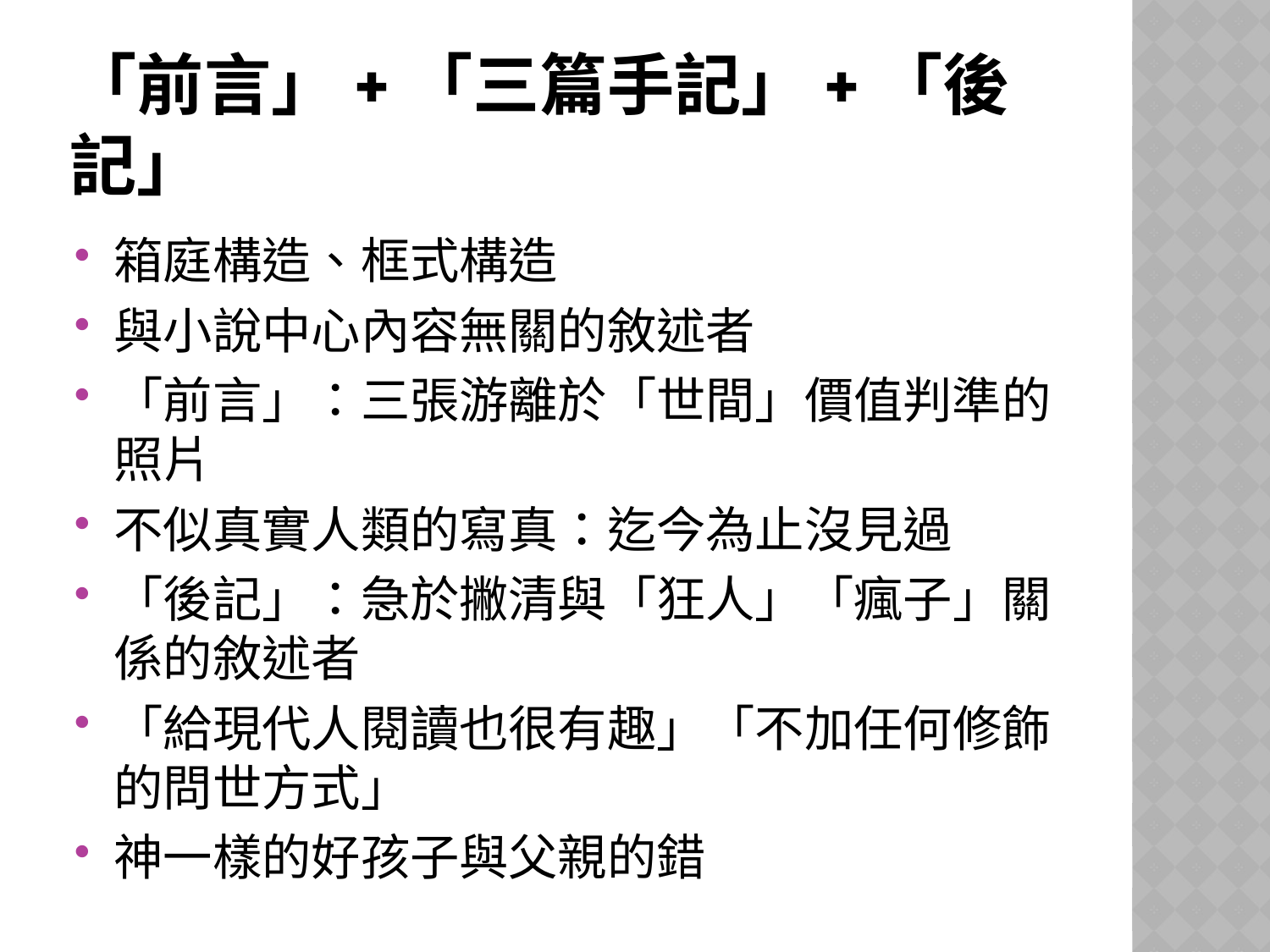

# 「前言」+「三篇手記」+「後記」
箱庭構造、框式構造
與小說中心內容無關的敘述者
「前言」：三張游離於「世間」價值判準的照片
不似真實人類的寫真：迄今為止沒見過
「後記」：急於撇清與「狂人」「瘋子」關係的敘述者
「給現代人閱讀也很有趣」「不加任何修飾的問世方式」
神一樣的好孩子與父親的錯